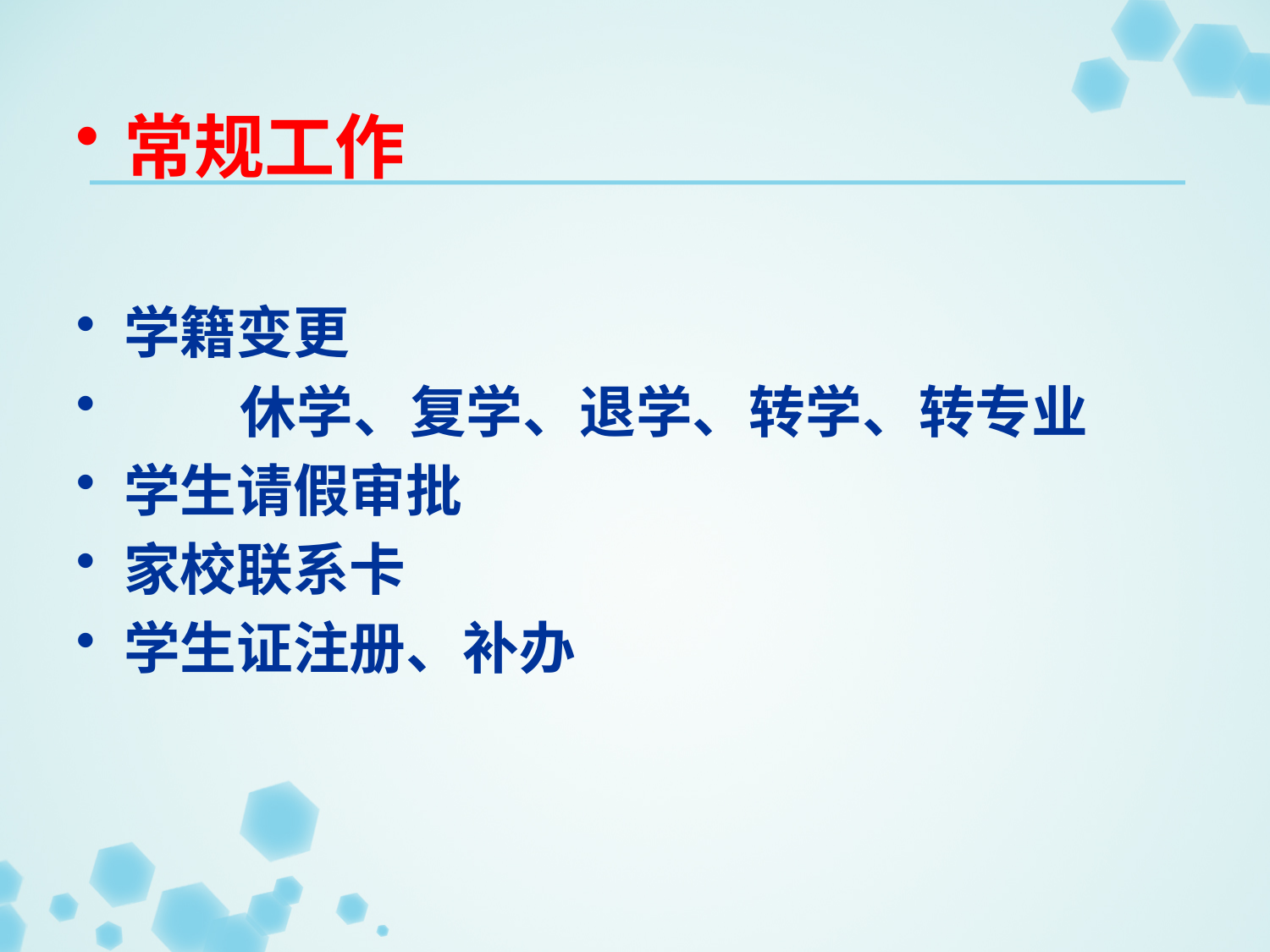

常规工作

学籍变更
        休学、复学、退学、转学、转专业
学生请假审批
家校联系卡
学生证注册、补办